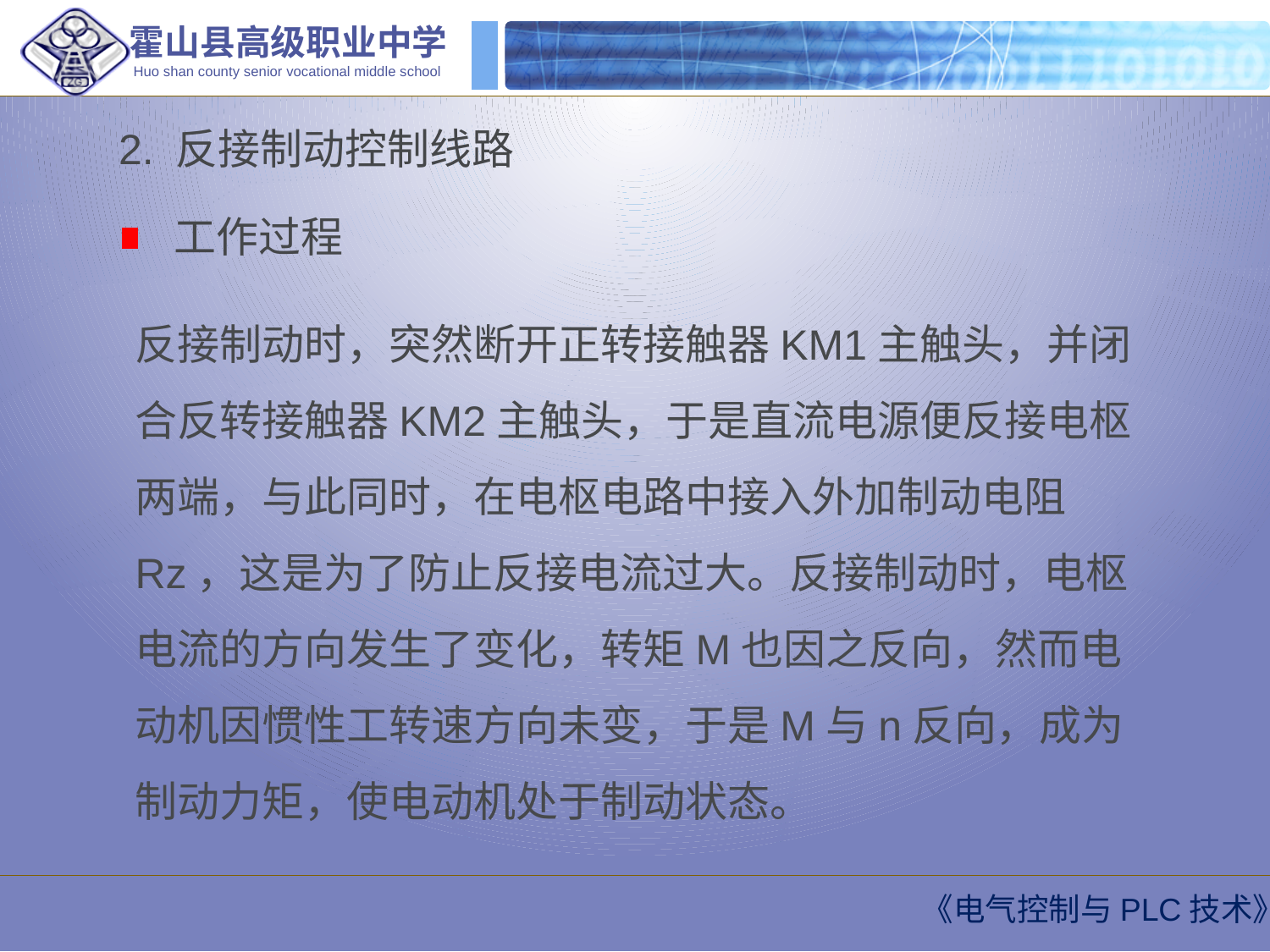

2. 反接制动控制线路
工作过程

反接制动时，突然断开正转接触器KM1主触头，并闭合反转接触器KM2主触头，于是直流电源便反接电枢两端，与此同时，在电枢电路中接入外加制动电阻Rz，这是为了防止反接电流过大。反接制动时，电枢电流的方向发生了变化，转矩M也因之反向，然而电动机因惯性工转速方向未变，于是M与n反向，成为制动力矩，使电动机处于制动状态。